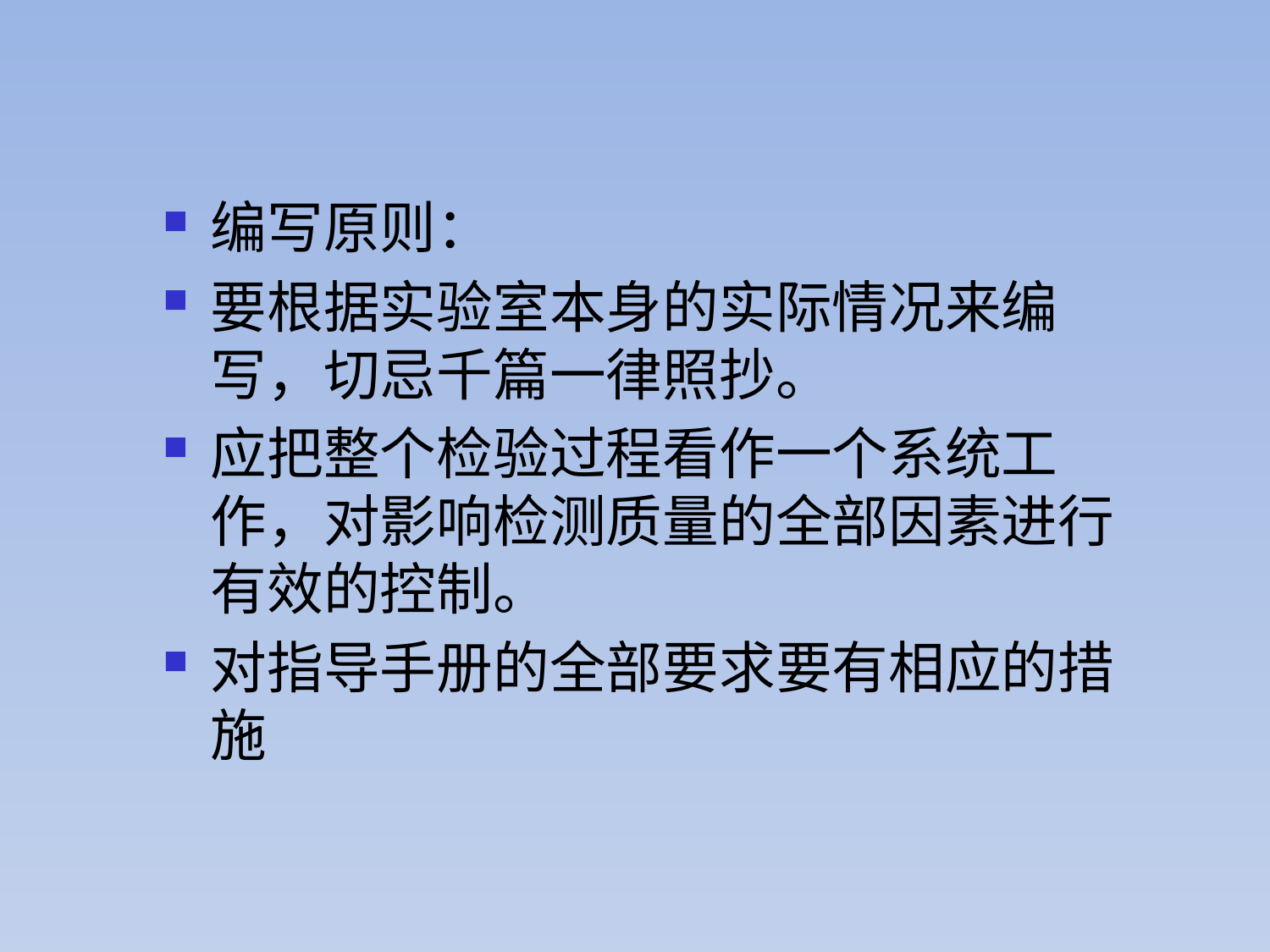

编写原则：
要根据实验室本身的实际情况来编写，切忌千篇一律照抄。
应把整个检验过程看作一个系统工作，对影响检测质量的全部因素进行有效的控制。
对指导手册的全部要求要有相应的措施